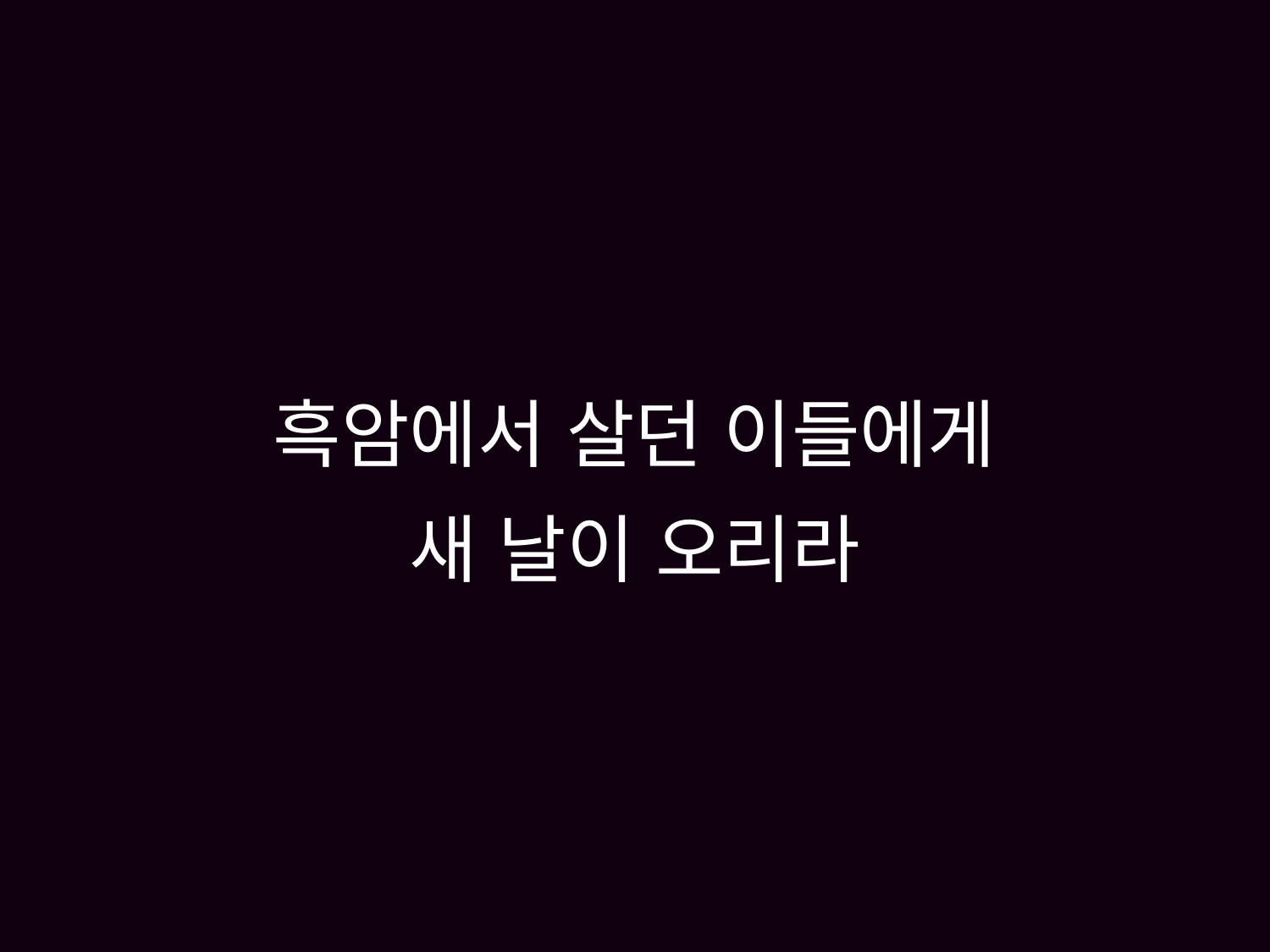

# 흑암에서 살던 이들에게 새 날이 오리라